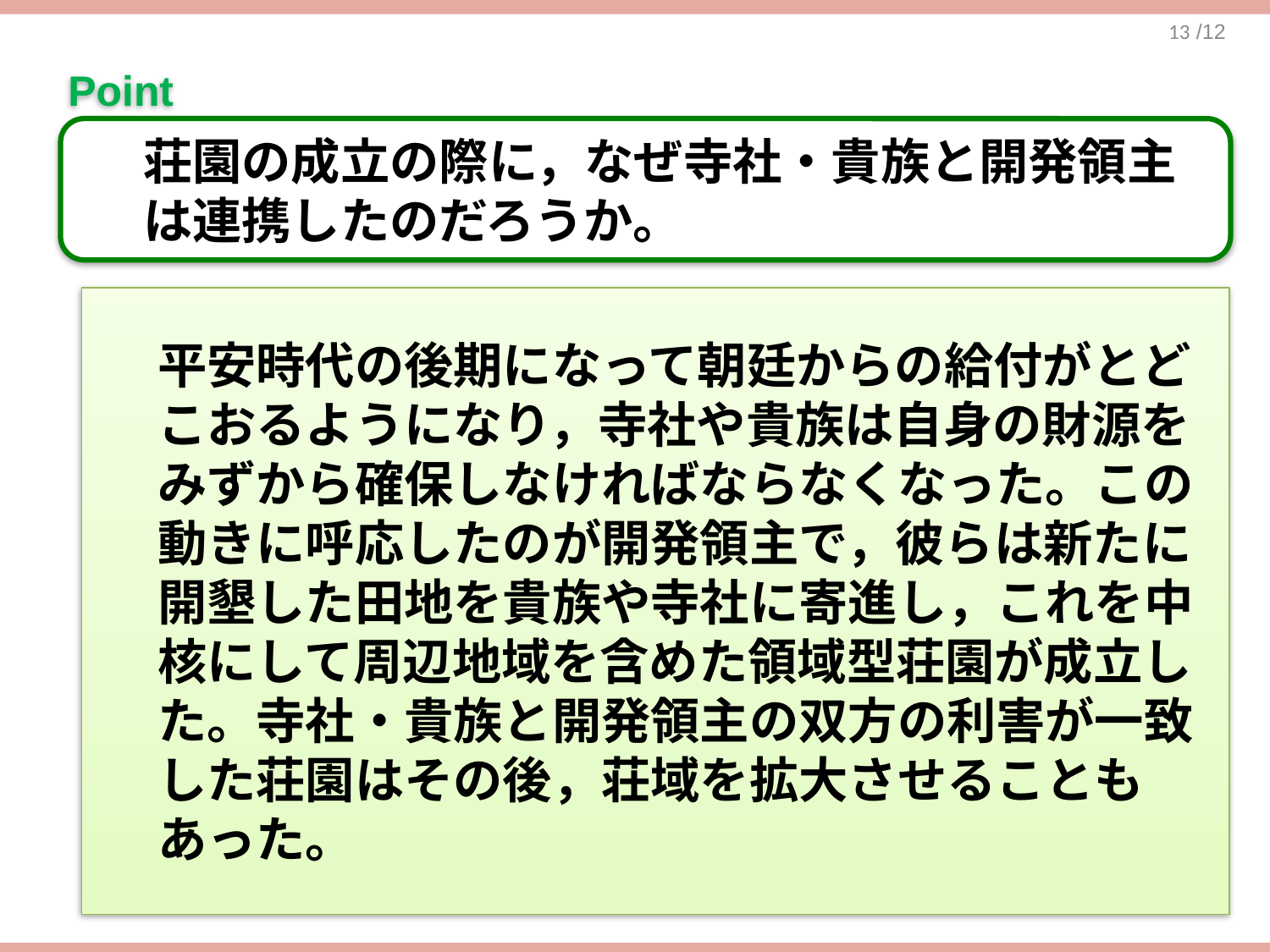

Point
荘園の成立の際に，なぜ寺社・貴族と開発領主は連携したのだろうか。
平安時代の後期になって朝廷からの給付がとどこおるようになり，寺社や貴族は自身の財源をみずから確保しなければならなくなった。この動きに呼応したのが開発領主で，彼らは新たに開墾した田地を貴族や寺社に寄進し，これを中核にして周辺地域を含めた領域型荘園が成立した。寺社・貴族と開発領主の双方の利害が一致した荘園はその後，荘域を拡大させることもあった。